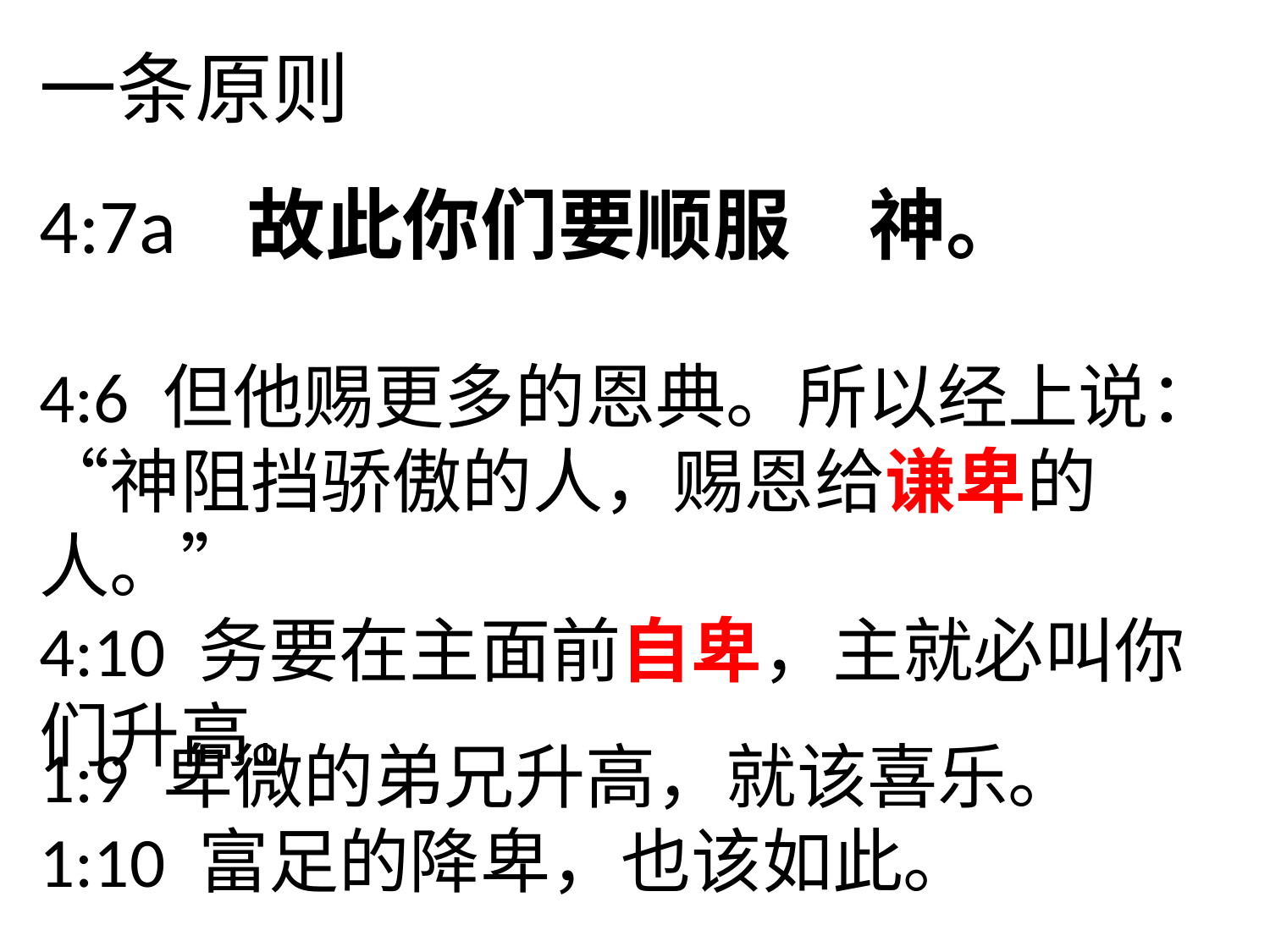

# 一条原则
4:7a   故此你们要顺服　神。
4:6 但他赐更多的恩典。所以经上说：“神阻挡骄傲的人，赐恩给谦卑的人。”
4:10 务要在主面前自卑，主就必叫你们升高。
1:9 卑微的弟兄升高，就该喜乐。
1:10 富足的降卑，也该如此。